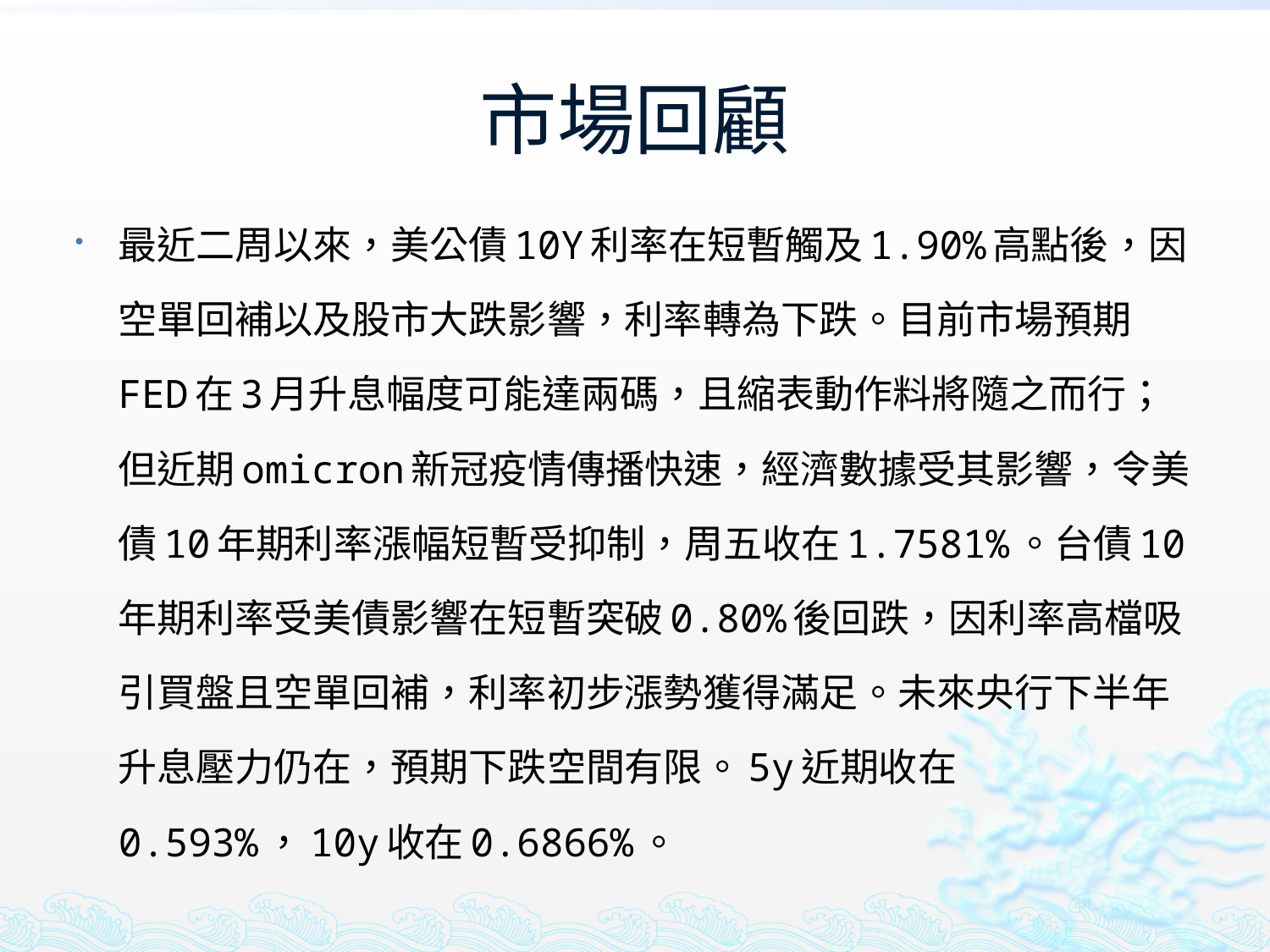

# 市場回顧
最近二周以來，美公債10Y利率在短暫觸及1.90%高點後，因空單回補以及股市大跌影響，利率轉為下跌。目前市場預期FED在3月升息幅度可能達兩碼，且縮表動作料將隨之而行；但近期omicron新冠疫情傳播快速，經濟數據受其影響，令美債10年期利率漲幅短暫受抑制，周五收在1.7581%。台債10年期利率受美債影響在短暫突破0.80%後回跌，因利率高檔吸引買盤且空單回補，利率初步漲勢獲得滿足。未來央行下半年升息壓力仍在，預期下跌空間有限。5y近期收在0.593%，10y收在0.6866%。